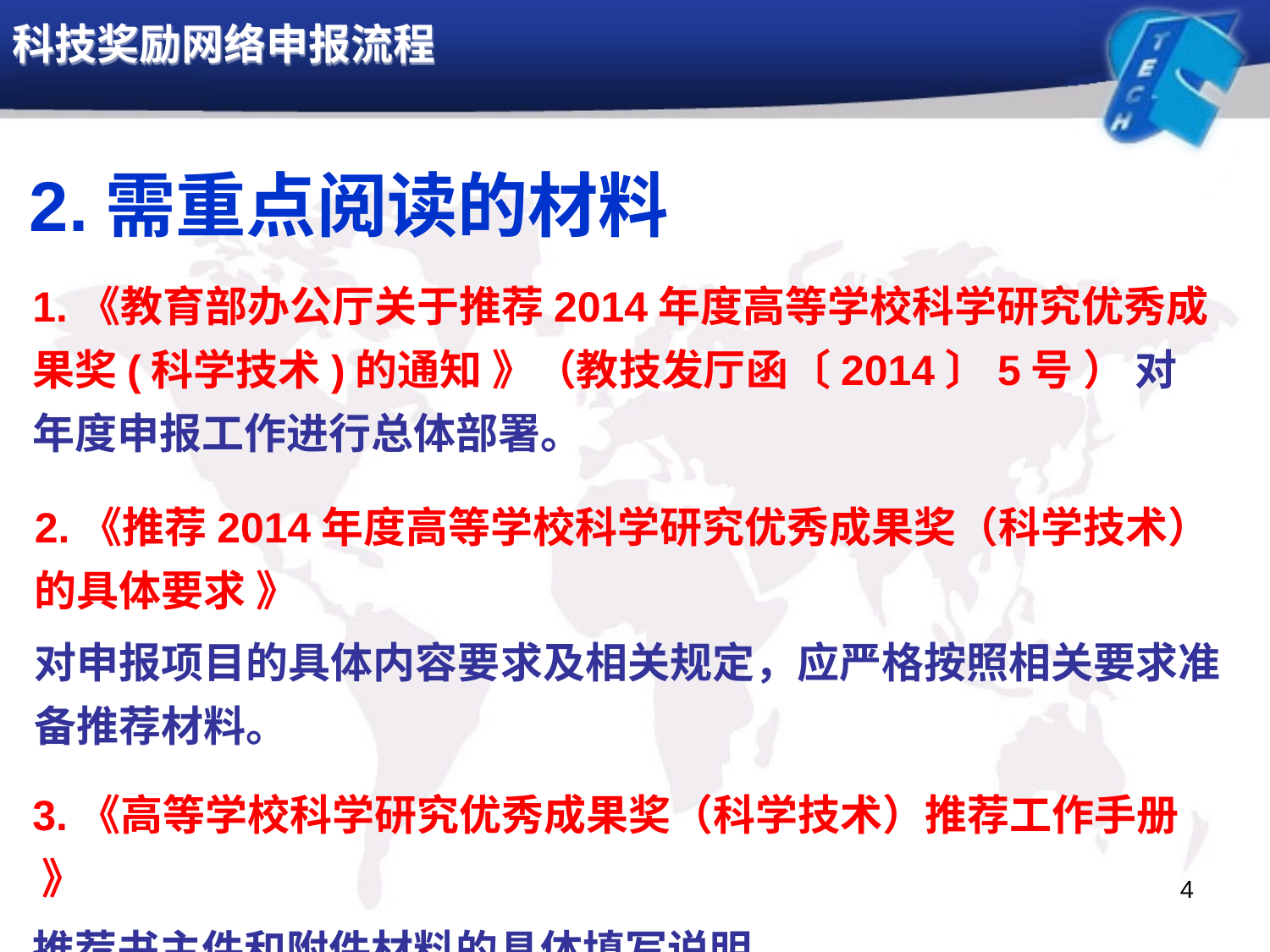

2.需重点阅读的材料
1.《教育部办公厅关于推荐2014年度高等学校科学研究优秀成果奖(科学技术)的通知 》（教技发厅函〔2014〕5号 ） 对年度申报工作进行总体部署。
2.《推荐2014年度高等学校科学研究优秀成果奖（科学技术）的具体要求 》
对申报项目的具体内容要求及相关规定，应严格按照相关要求准备推荐材料。
3.《高等学校科学研究优秀成果奖（科学技术）推荐工作手册 》
推荐书主件和附件材料的具体填写说明。
4